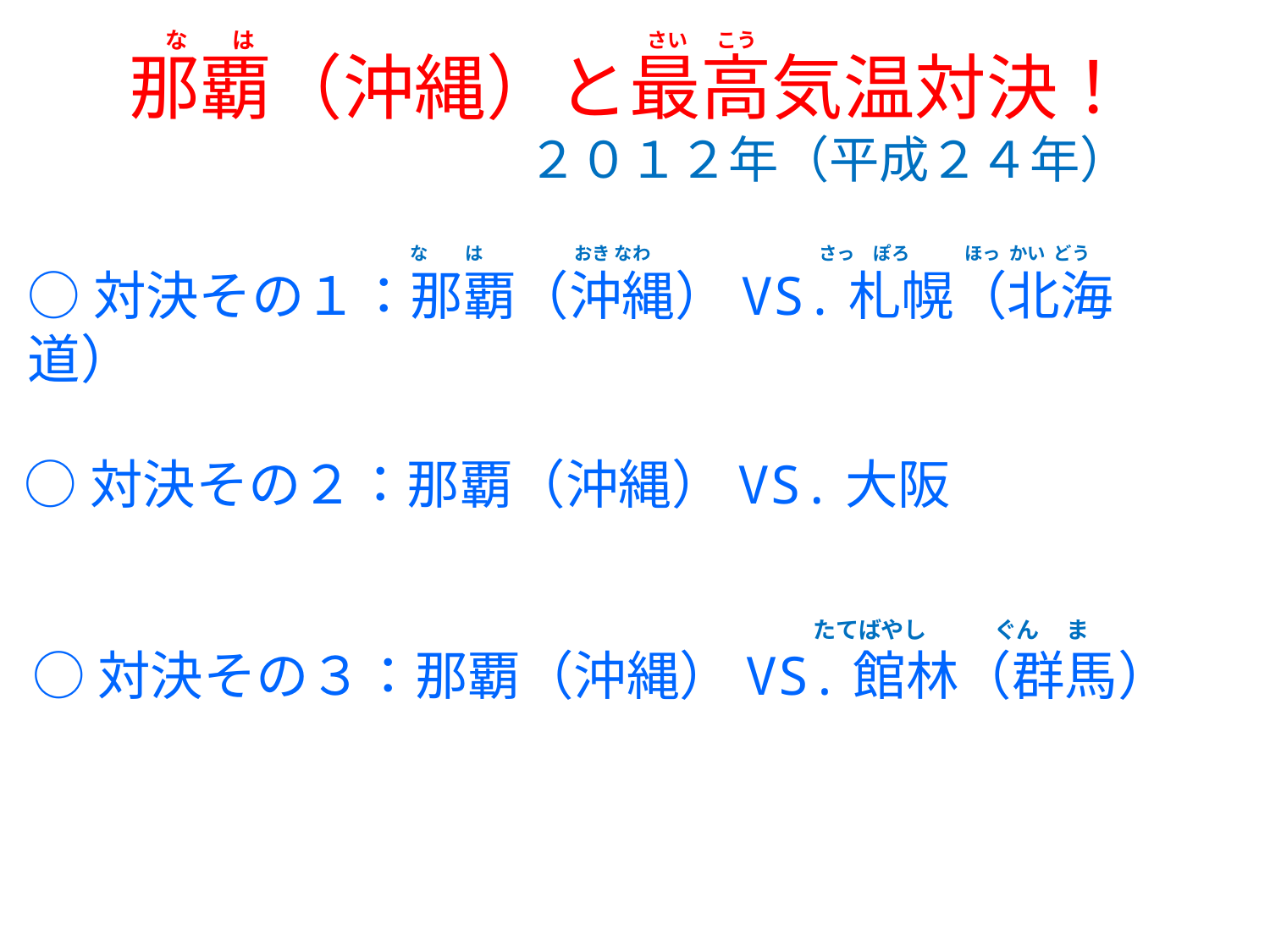

な　　は
    さい　  こう
# 那覇（沖縄）と最高気温対決！ ２０１２年（平成２４年）
な　　は　　　　　おき なわ　　　　　　　　　 さっ　ぽろ             ほっ  かい  どう
○対決その１：那覇（沖縄）VS.札幌（北海道）

 ○対決その２：那覇（沖縄）VS.大阪
  たてばやし　　    ぐん     ま
 ○対決その３：那覇（沖縄）VS.館林（群馬）